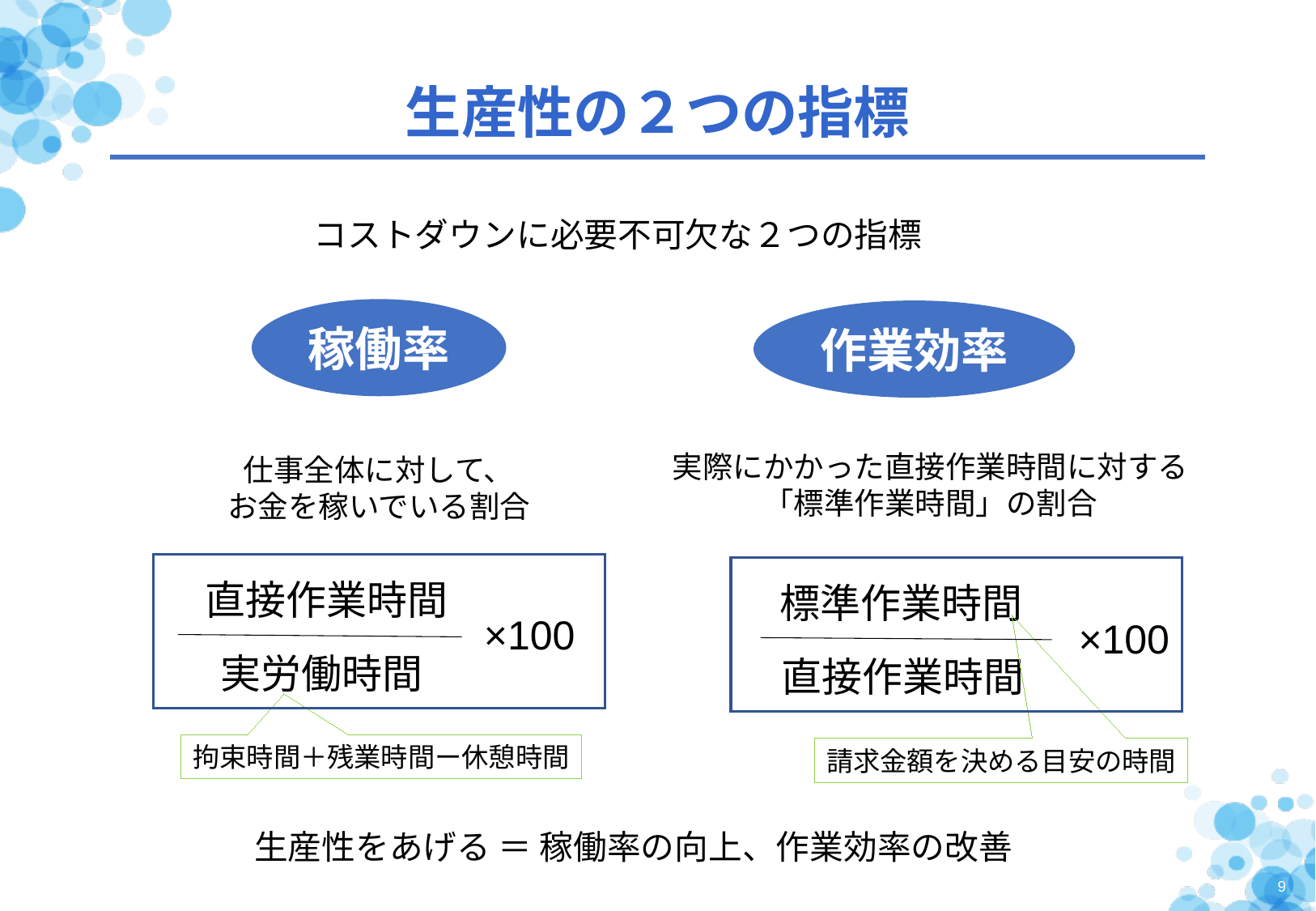

# 生産性の２つの指標
コストダウンに必要不可欠な２つの指標
稼働率
作業効率
実際にかかった直接作業時間に対する
「標準作業時間」の割合
仕事全体に対して、
お金を稼いでいる割合

直接作業時間
×100
実労働時間
拘束時間＋残業時間ー休憩時間

標準作業時間
×100
直接作業時間
請求金額を決める目安の時間
生産性をあげる ＝ 稼働率の向上、作業効率の改善
9